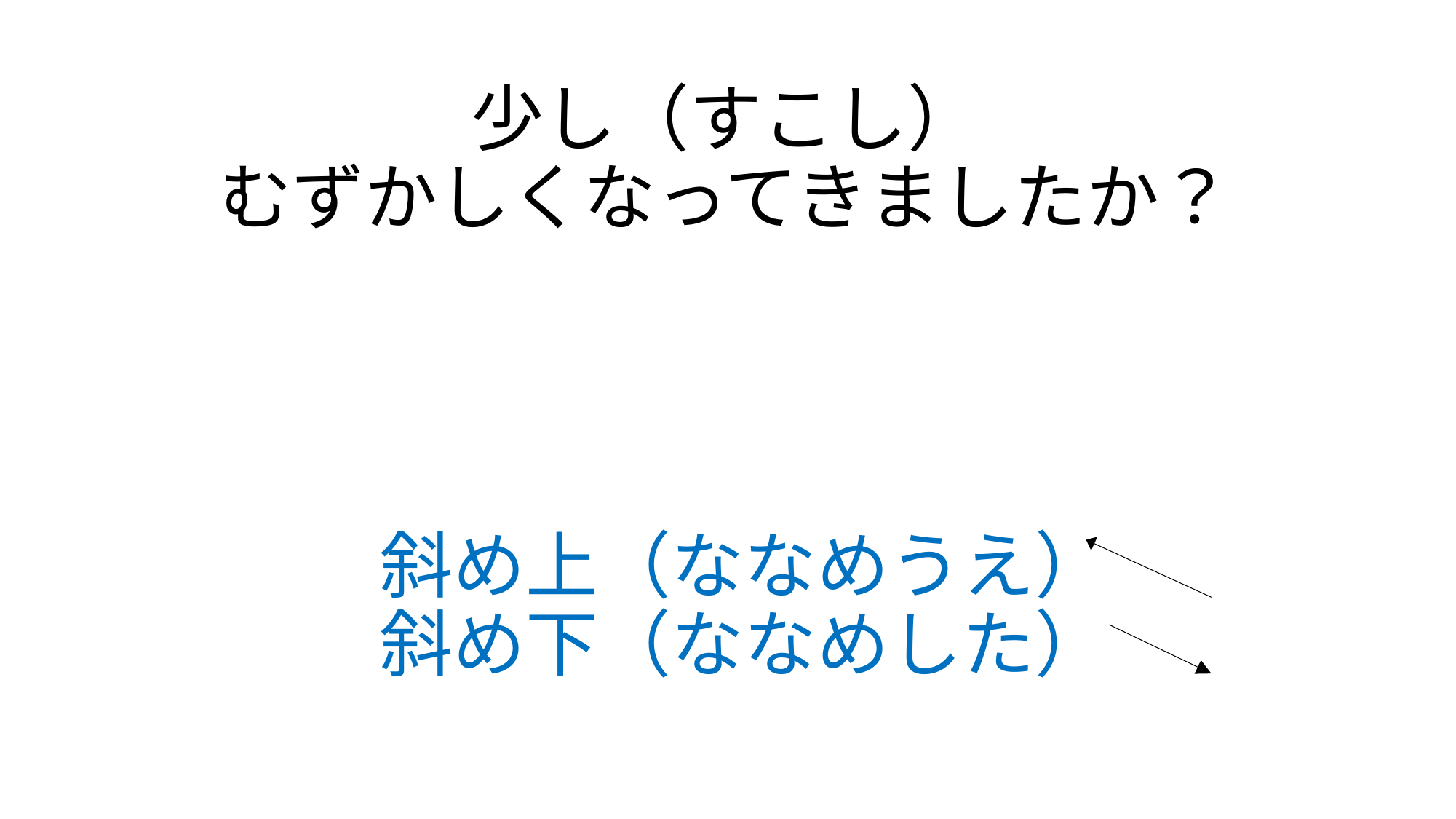

# 少し（すこし） むずかしくなってきましたか？
斜め上（ななめうえ）
斜め下（ななめした）